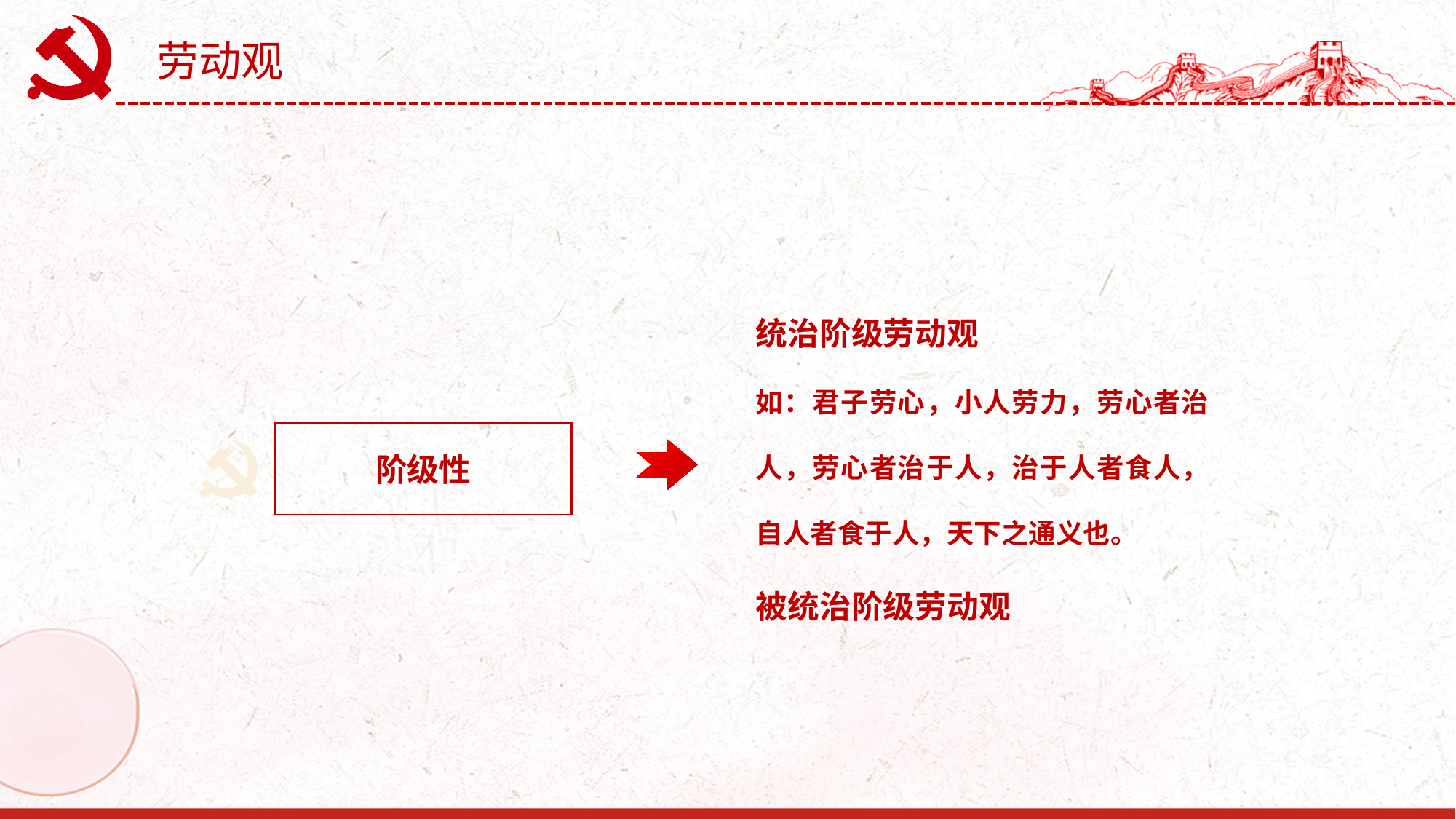

劳动观
统治阶级劳动观
如：君子劳心，小人劳力，劳心者治人，劳心者治于人，治于人者食人，自人者食于人，天下之通义也。
被统治阶级劳动观
阶级性